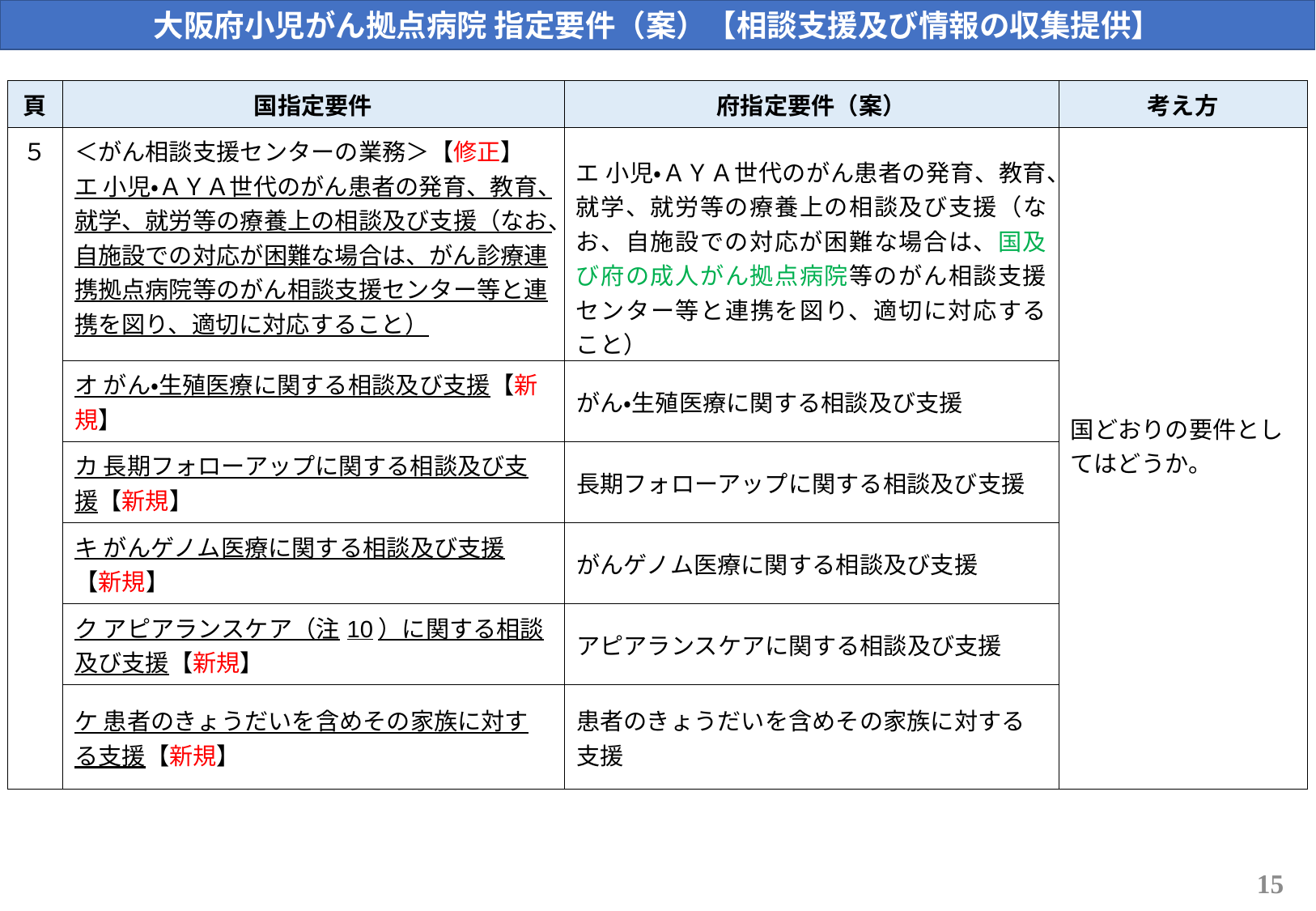

大阪府小児がん拠点病院 指定要件（案）【相談支援及び情報の収集提供】
| 頁 | 国指定要件 | 府指定要件（案） | 考え方 |
| --- | --- | --- | --- |
| ５ | ＜がん相談支援センターの業務＞【修正】 エ 小児・ＡＹＡ世代のがん患者の発育、教育、就学、就労等の療養上の相談及び支援（なお、自施設での対応が困難な場合は、がん診療連携拠点病院等のがん相談支援センター等と連携を図り、適切に対応すること） | エ 小児・ＡＹＡ世代のがん患者の発育、教育、就学、就労等の療養上の相談及び支援（なお、自施設での対応が困難な場合は、国及び府の成人がん拠点病院等のがん相談支援センター等と連携を図り、適切に対応すること） | 国どおりの要件としてはどうか。 |
|  | オ がん・生殖医療に関する相談及び支援【新規】 | がん・生殖医療に関する相談及び支援 |  |
|  | カ 長期フォローアップに関する相談及び支援【新規】 | 長期フォローアップに関する相談及び支援 |  |
|  | キ がんゲノム医療に関する相談及び支援【新規】 | がんゲノム医療に関する相談及び支援 |  |
|  | ク アピアランスケア（注10）に関する相談及び支援【新規】 | アピアランスケアに関する相談及び支援 |  |
|  | ケ 患者のきょうだいを含めその家族に対する支援【新規】 | 患者のきょうだいを含めその家族に対する支援 |  |
15